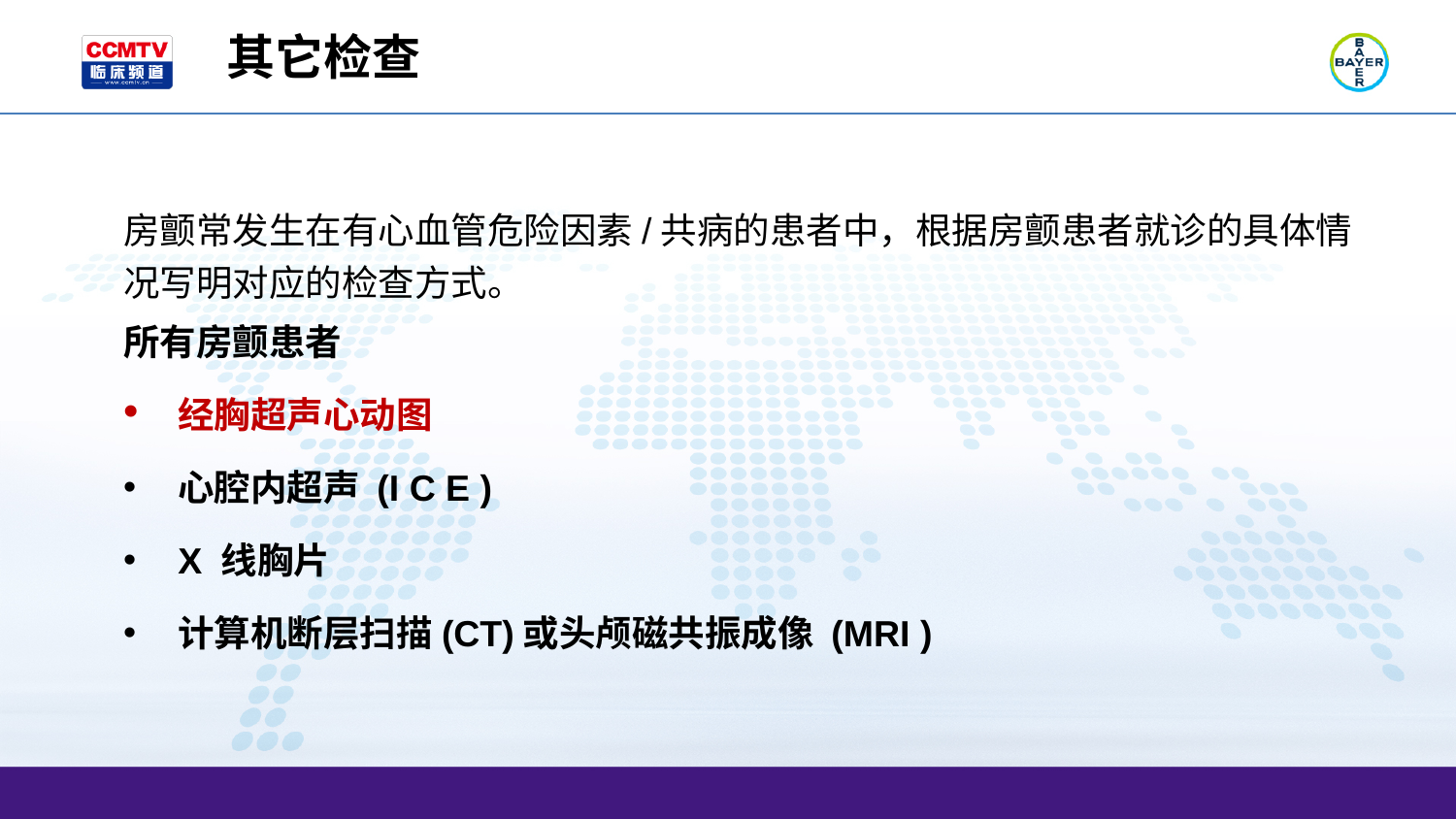

其它检查
房颤常发生在有心血管危险因素/共病的患者中，根据房颤患者就诊的具体情况写明对应的检查方式。
所有房颤患者
经胸超声心动图
心腔内超声 (I C E )
X 线胸片
计算机断层扫描(CT)或头颅磁共振成像 (MRI )